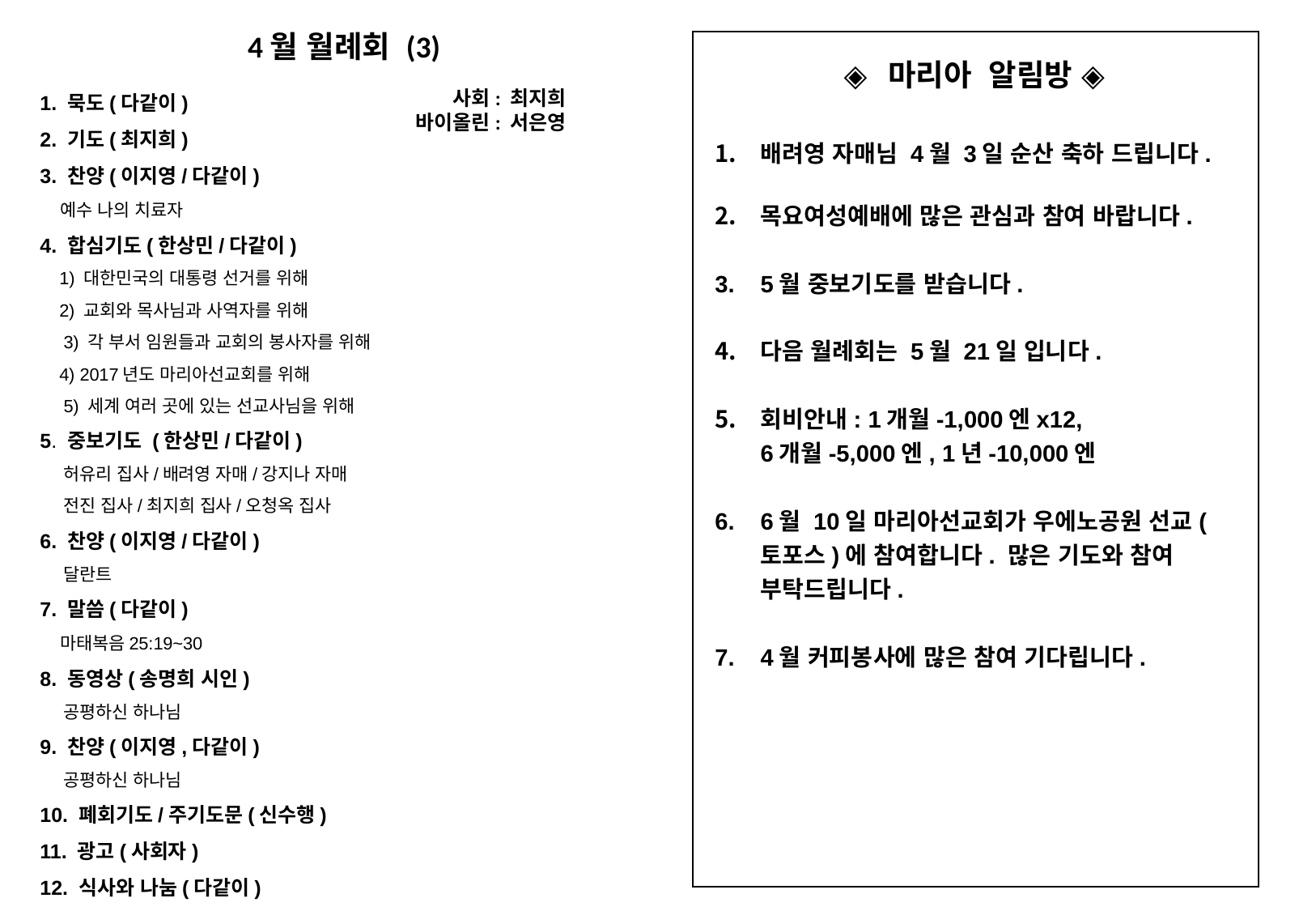

4월 월례회 (3)

◈  마리아  알림방 ◈
1. 묵도(다같이)
2. 기도(최지희)
3. 찬양(이지영/다같이)
   예수 나의 치료자
4. 합심기도(한상민/다같이)
    1) 대한민국의 대통령 선거를 위해
    2) 교회와 목사님과 사역자를 위해
    3) 각 부서 임원들과 교회의 봉사자를 위해
    4) 2017년도 마리아선교회를 위해
    5) 세계 여러 곳에 있는 선교사님을 위해
5. 중보기도 (한상민/다같이)
    허유리 집사/배려영 자매/강지나 자매
    전진 집사/최지희 집사/오청옥 집사
6. 찬양(이지영/다같이)
    달란트
7. 말씀(다같이)
   마태복음25:19~30
8. 동영상(송명희 시인)
    공평하신 하나님
9. 찬양(이지영,다같이)
    공평하신 하나님
10. 폐회기도/주기도문(신수행)
11. 광고(사회자)
12. 식사와 나눔(다같이)
사회: 최지희
바이올린: 서은영
배려영 자매님 4월 3일 순산 축하 드립니다.
목요여성예배에 많은 관심과 참여 바랍니다.

5월 중보기도를 받습니다.

다음 월례회는 5월 21일 입니다.

회비안내: 1개월-1,000엔x12,
6개월-5,000엔, 1년-10,000엔

6월 10일 마리아선교회가 우에노공원 선교(토포스)에 참여합니다. 많은 기도와 참여 부탁드립니다.
4월 커피봉사에 많은 참여 기다립니다.